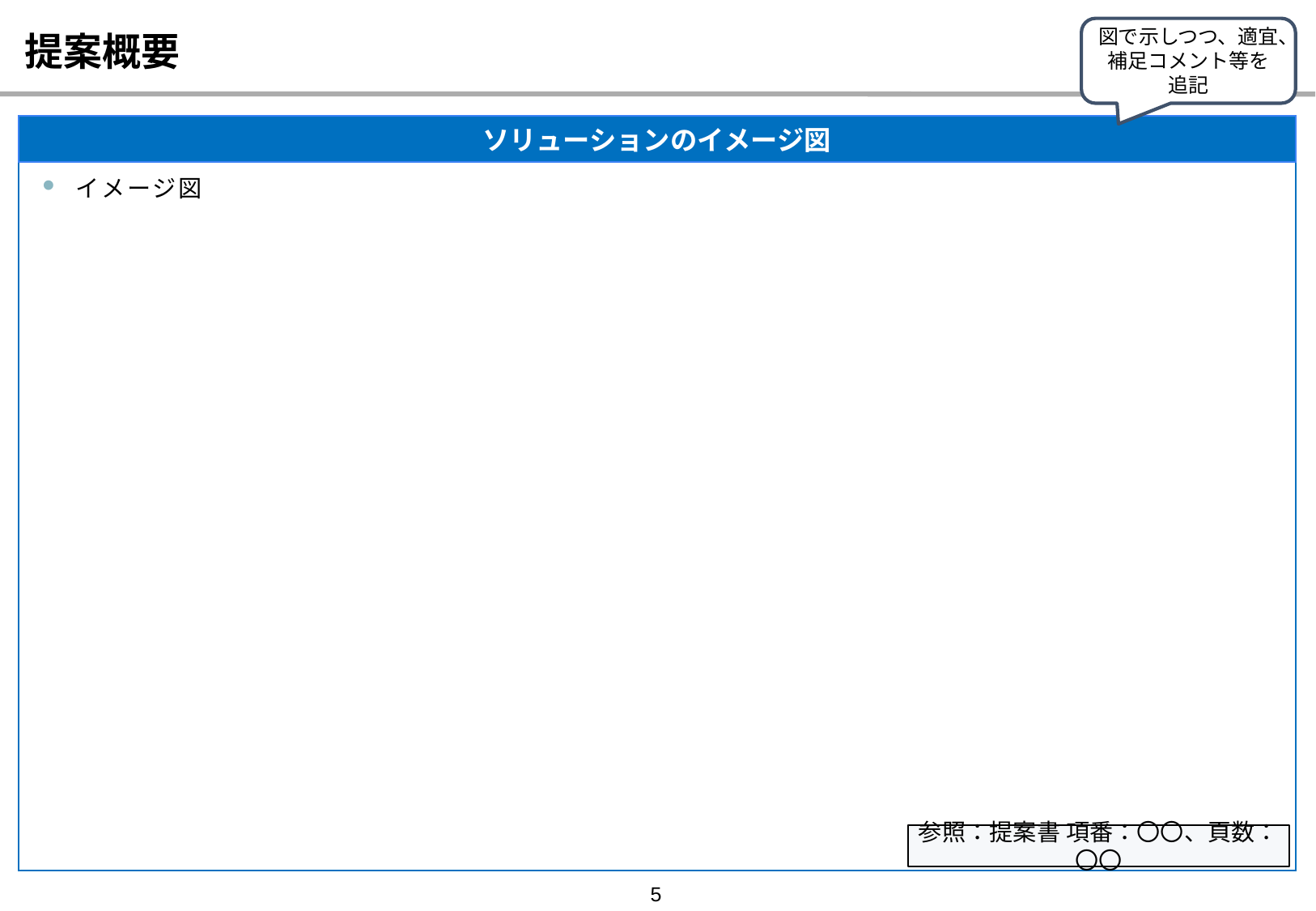

# 提案概要
図で示しつつ、適宜、
補足コメント等を追記
ソリューションのイメージ図
イメージ図
参照：提案書 項番：〇〇、頁数：〇〇